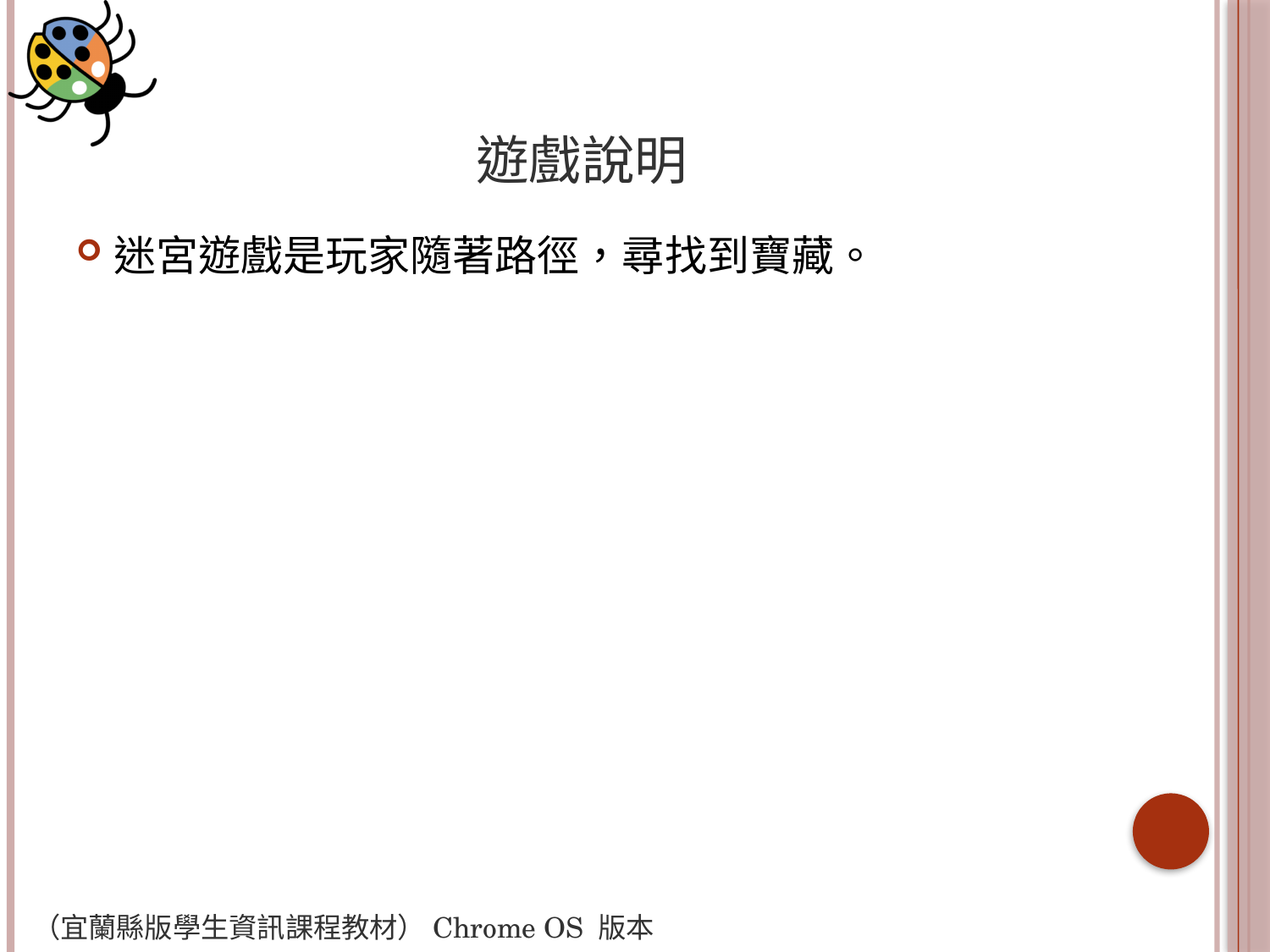

# 遊戲說明
迷宮遊戲是玩家隨著路徑，尋找到寶藏。
（宜蘭縣版學生資訊課程教材）Chrome OS 版本